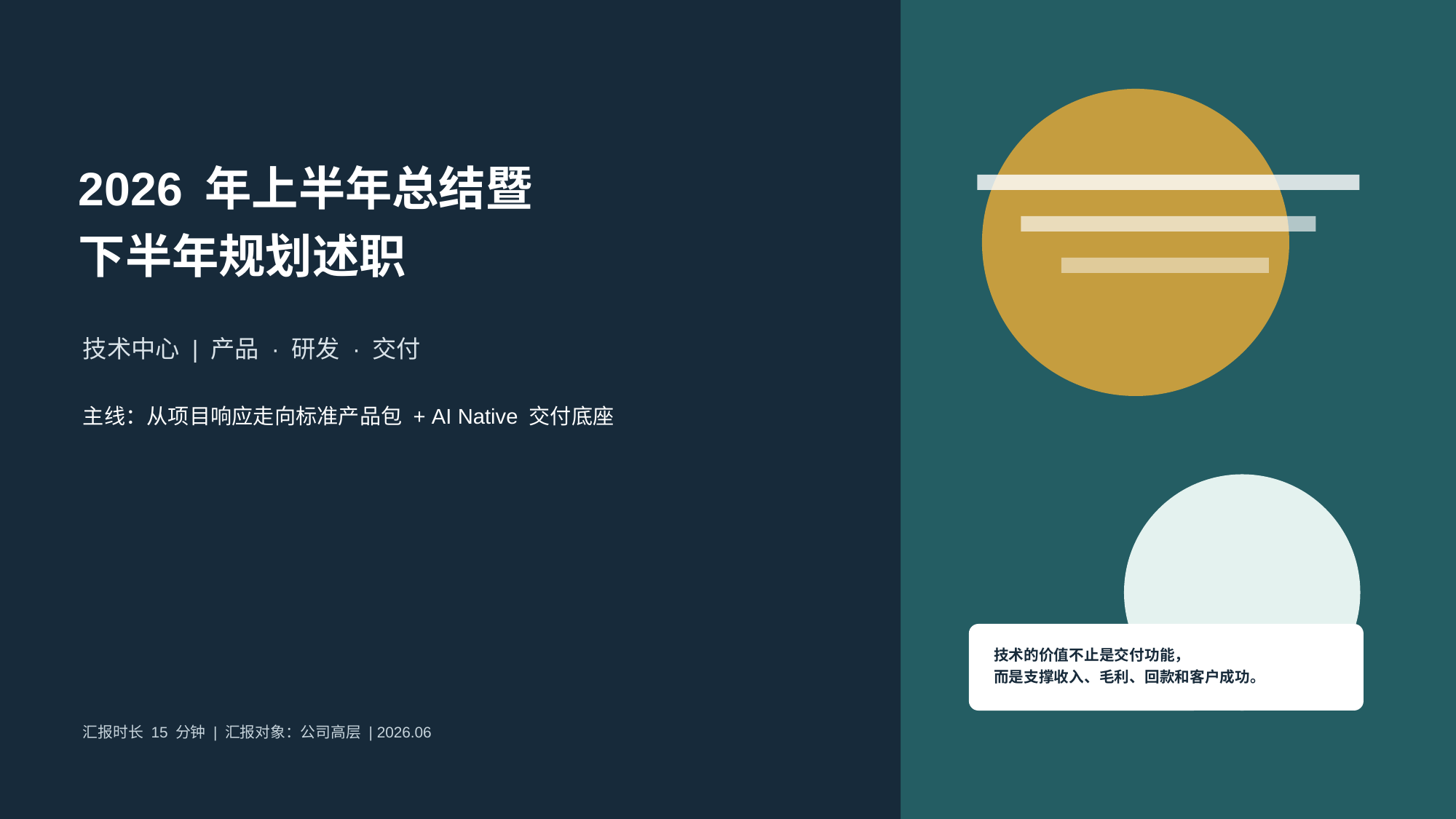

2026 年上半年总结暨
下半年规划述职

技术中心 | 产品 · 研发 · 交付
主线：从项目响应走向标准产品包 + AI Native 交付底座

技术的价值不止是交付功能，
而是支撑收入、毛利、回款和客户成功。
汇报时长 15 分钟 | 汇报对象：公司高层 | 2026.06